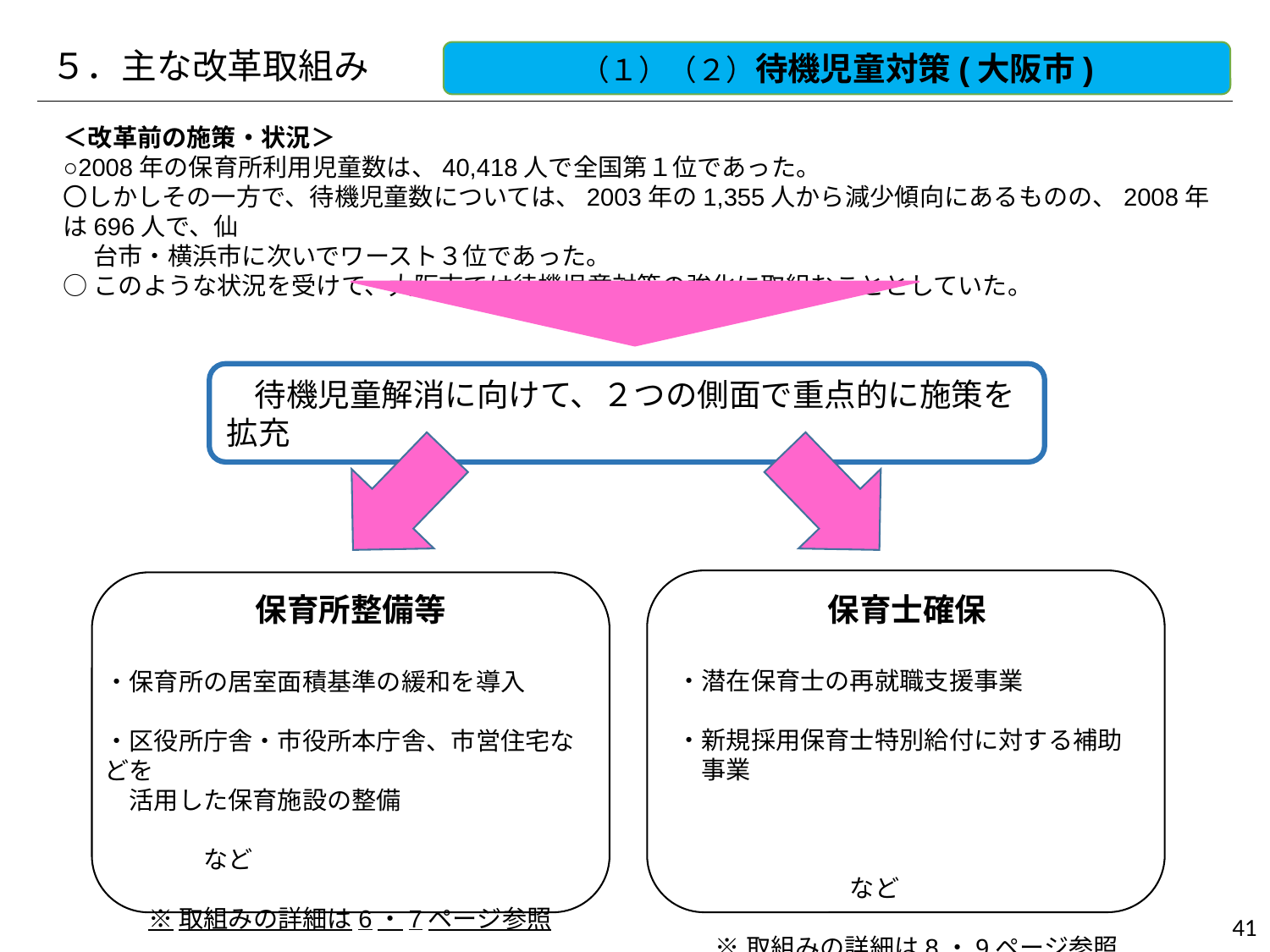

５．主な改革取組み
（１）（２）待機児童対策(大阪市)
＜改革前の施策・状況＞
○2008年の保育所利用児童数は、40,418人で全国第１位であった。
〇しかしその一方で、待機児童数については、2003年の1,355人から減少傾向にあるものの、2008年は696人で、仙
　 台市・横浜市に次いでワースト３位であった。
○このような状況を受けて、大阪市では待機児童対策の強化に取組むこととしていた。

　待機児童解消に向けて、２つの側面で重点的に施策を拡充

保育士確保

・潜在保育士の再就職支援事業

・新規採用保育士特別給付に対する補助
　事業
　　　　　　　　　　　　　　　　　　　　　　　　　など

       ※取組みの詳細は8・9ページ参照

保育所整備等

・保育所の居室面積基準の緩和を導入

・区役所庁舎・市役所本庁舎、市営住宅などを
　活用した保育施設の整備
　　　　　　　　　　　　　　　　　　　　　　　など

        ※取組みの詳細は6・7ページ参照
41